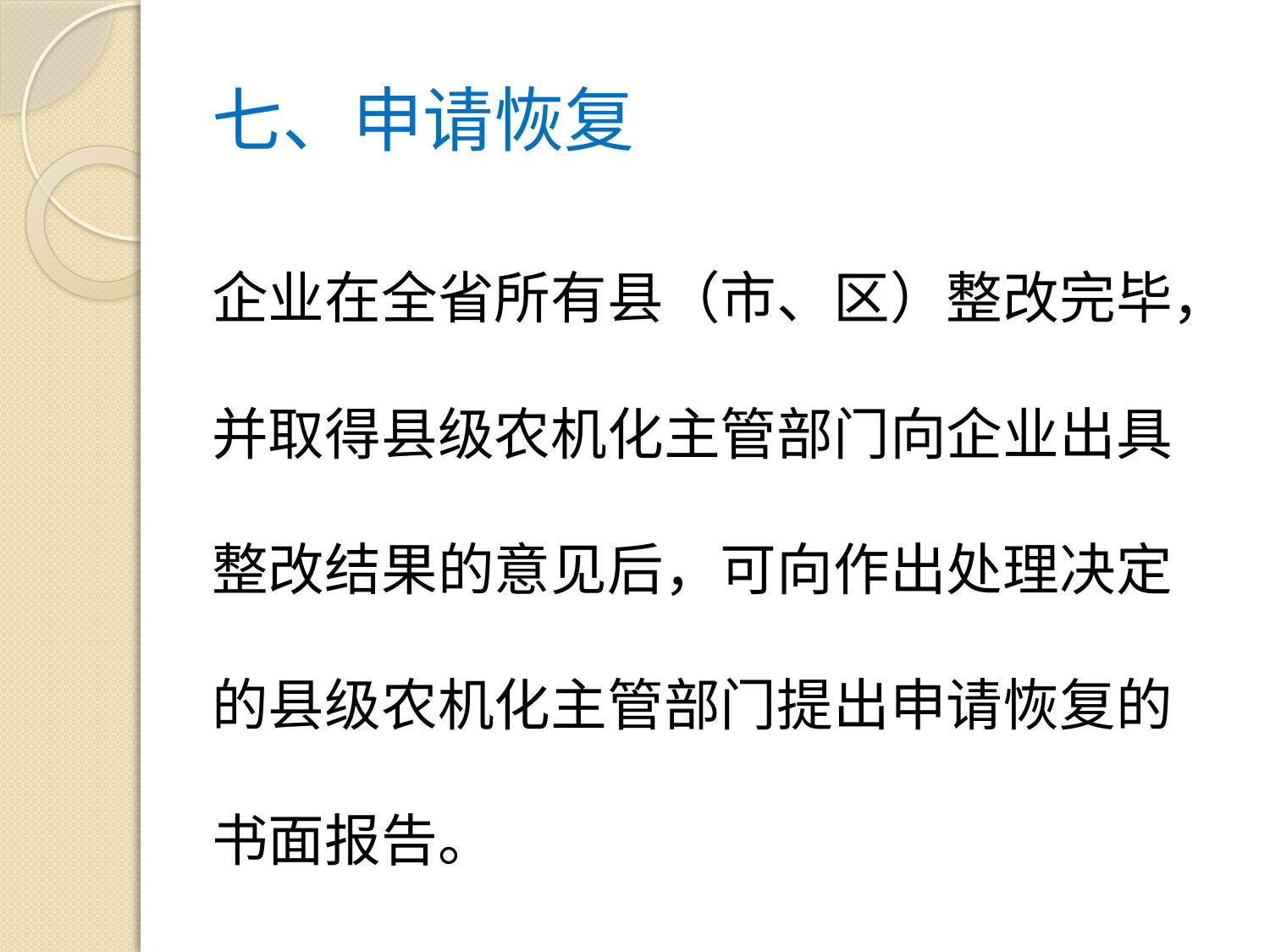

# 七、申请恢复
企业在全省所有县（市、区）整改完毕，并取得县级农机化主管部门向企业出具整改结果的意见后，可向作出处理决定的县级农机化主管部门提出申请恢复的书面报告。